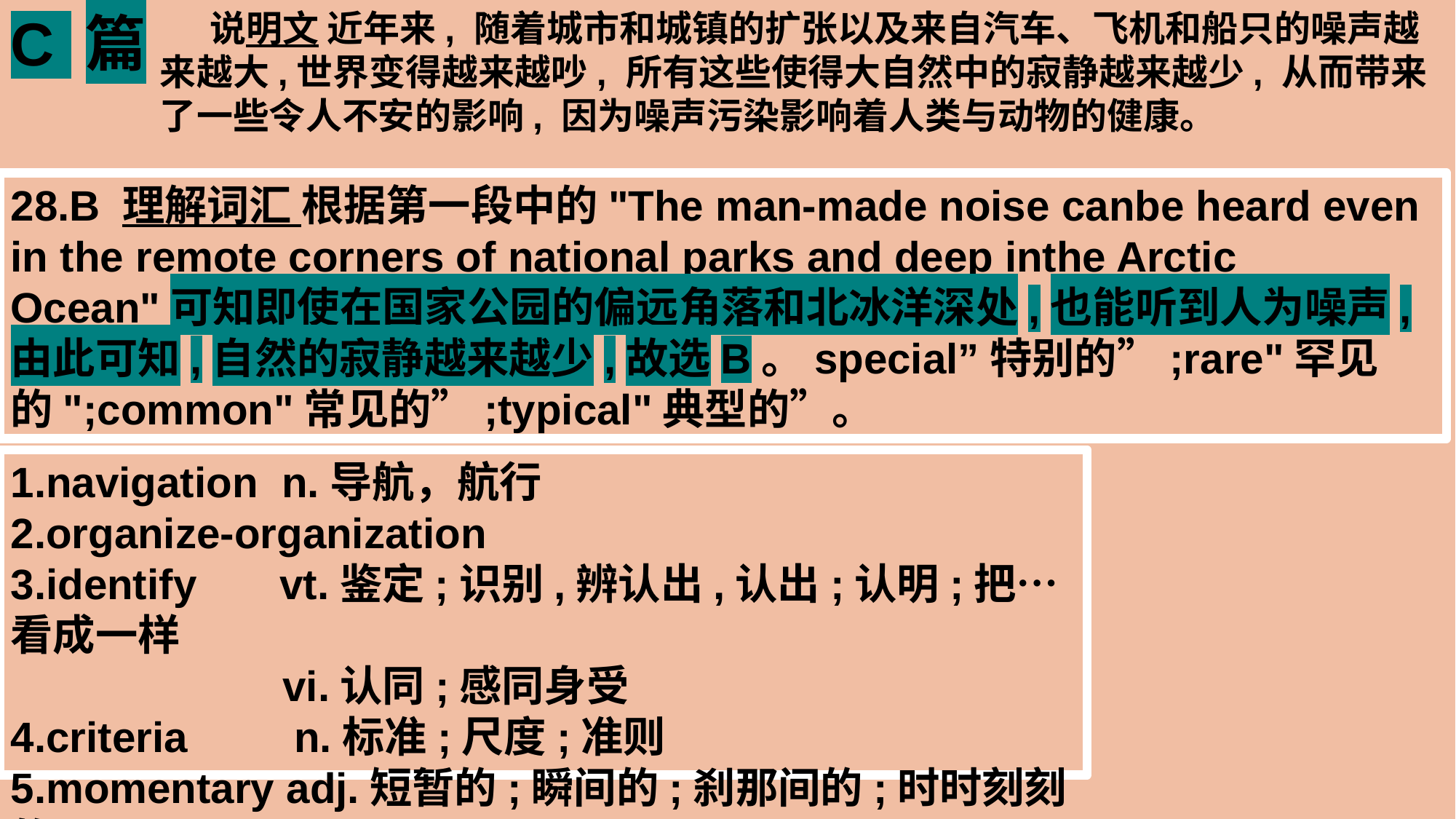

C 篇

     说明文 近年来, 随着城市和城镇的扩张以及来自汽车、飞机和船只的噪声越来越大,世界变得越来越吵, 所有这些使得大自然中的寂静越来越少, 从而带来了一些令人不安的影响, 因为噪声污染影响着人类与动物的健康。
28.B 理解词汇 根据第一段中的"The man-made noise canbe heard even in the remote corners of national parks and deep inthe Arctic Ocean"可知即使在国家公园的偏远角落和北冰洋深处,也能听到人为噪声,由此可知,自然的寂静越来越少,故选B。special”特别的”;rare"罕见的";common"常见的”;typical"典型的”。
1.navigation  n.导航，航行
2.organize-organization
3.identify       vt.鉴定;识别,辨认出,认出;认明;把…看成一样
                       vi.认同;感同身受
4.criteria         n.标准;尺度;准则
5.momentary adj.短暂的;瞬间的;刹那间的;时时刻刻的